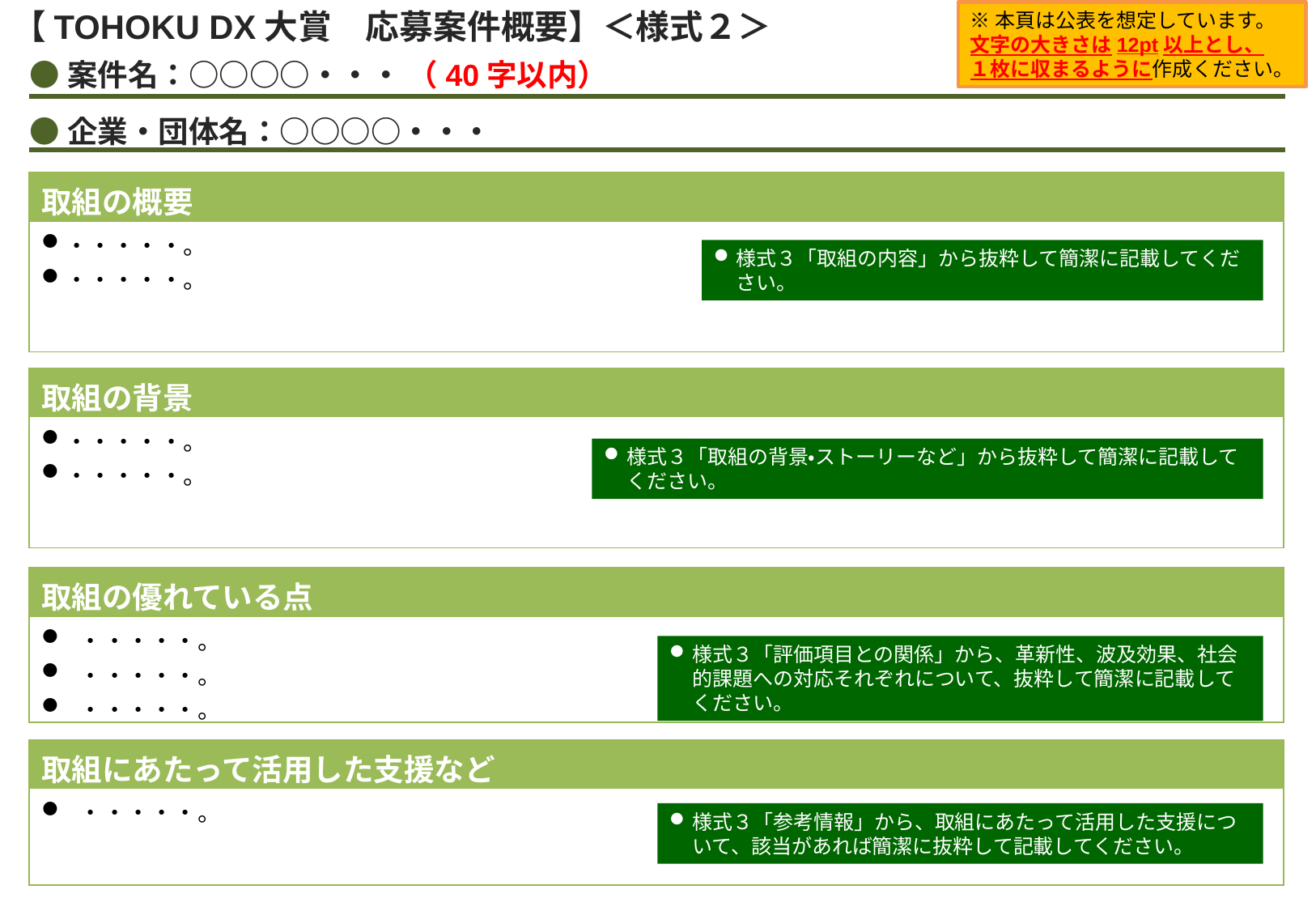

【TOHOKU DX大賞　応募案件概要】＜様式２＞
※本頁は公表を想定しています。
文字の大きさは12pt以上とし、
１枚に収まるように作成ください。
●案件名：○○○○・・・ （40字以内）
●企業・団体名：○○○○・・・
| 取組の概要 |
| --- |
| ・・・・・。 ・・・・・。 |
様式３「取組の内容」から抜粋して簡潔に記載してください。
| 取組の背景 |
| --- |
| ・・・・・。 ・・・・・。 |
様式３「取組の背景・ストーリーなど」から抜粋して簡潔に記載してください。
| 取組の優れている点 |
| --- |
| ・・・・・。 ・・・・・。 ・・・・・。 |
様式３「評価項目との関係」から、革新性、波及効果、社会的課題への対応それぞれについて、抜粋して簡潔に記載してください。
| 取組にあたって活用した支援など |
| --- |
| ・・・・・。 |
様式３「参考情報」から、取組にあたって活用した支援について、該当があれば簡潔に抜粋して記載してください。